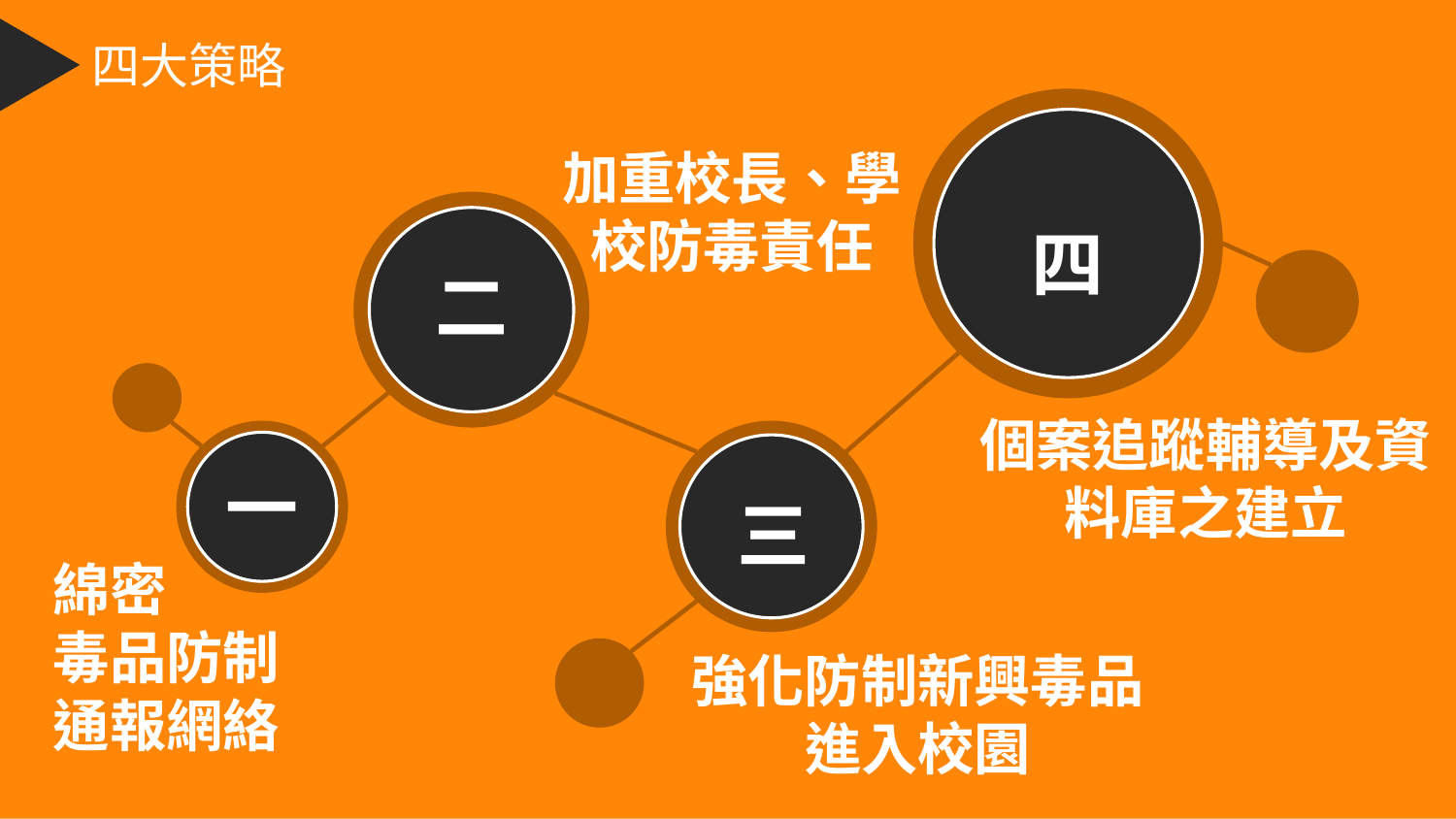

四大策略

四
加重校長、學校防毒責任

二

個案追蹤輔導及資料庫之建立

一

三
綿密
毒品防制
通報網絡

強化防制新興毒品
進入校園